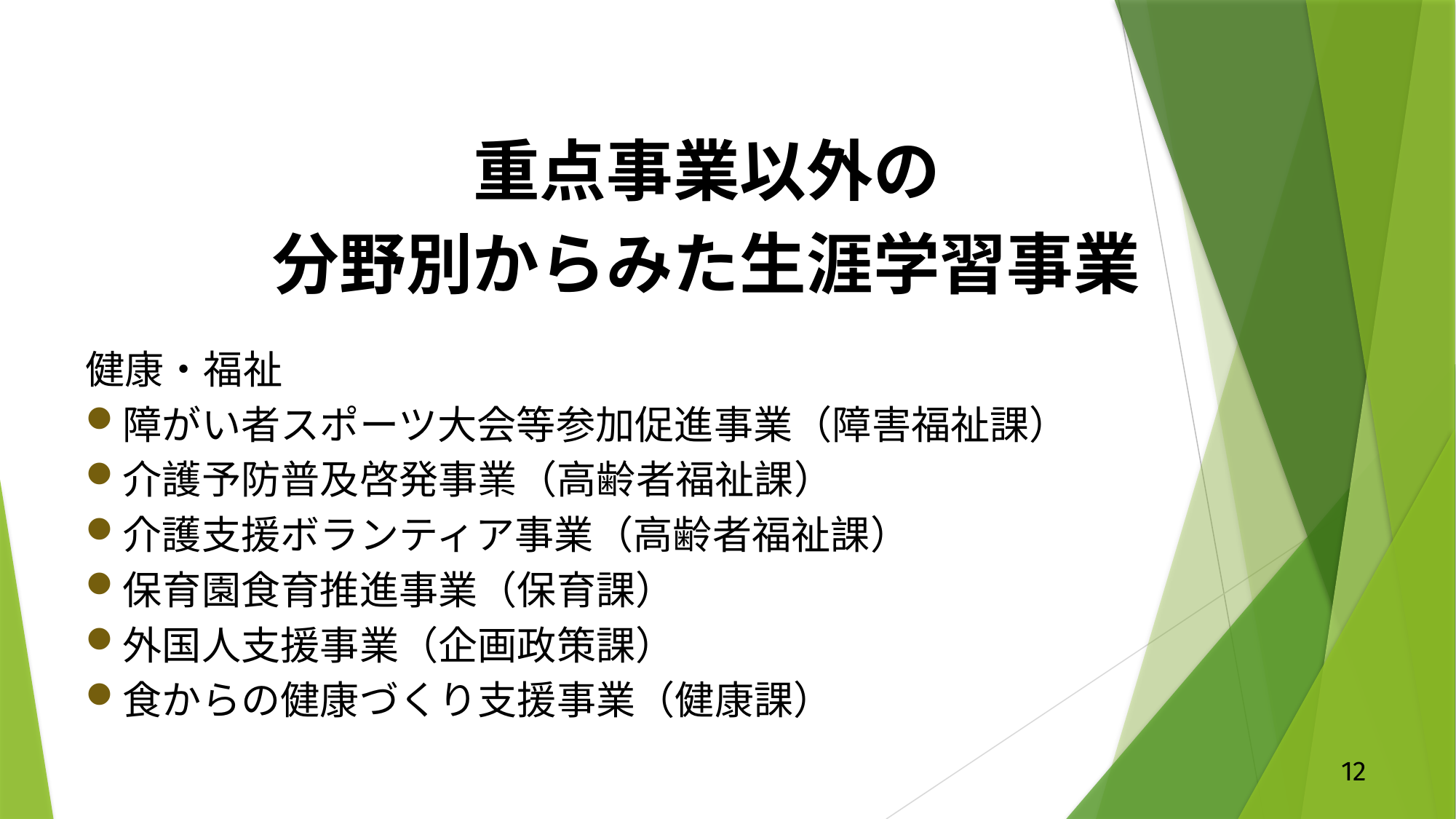

重点事業以外の
分野別からみた生涯学習事業
健康・福祉
障がい者スポーツ大会等参加促進事業（障害福祉課）
介護予防普及啓発事業（高齢者福祉課）
介護支援ボランティア事業（高齢者福祉課）
保育園食育推進事業（保育課）
外国人支援事業（企画政策課）
食からの健康づくり支援事業（健康課）